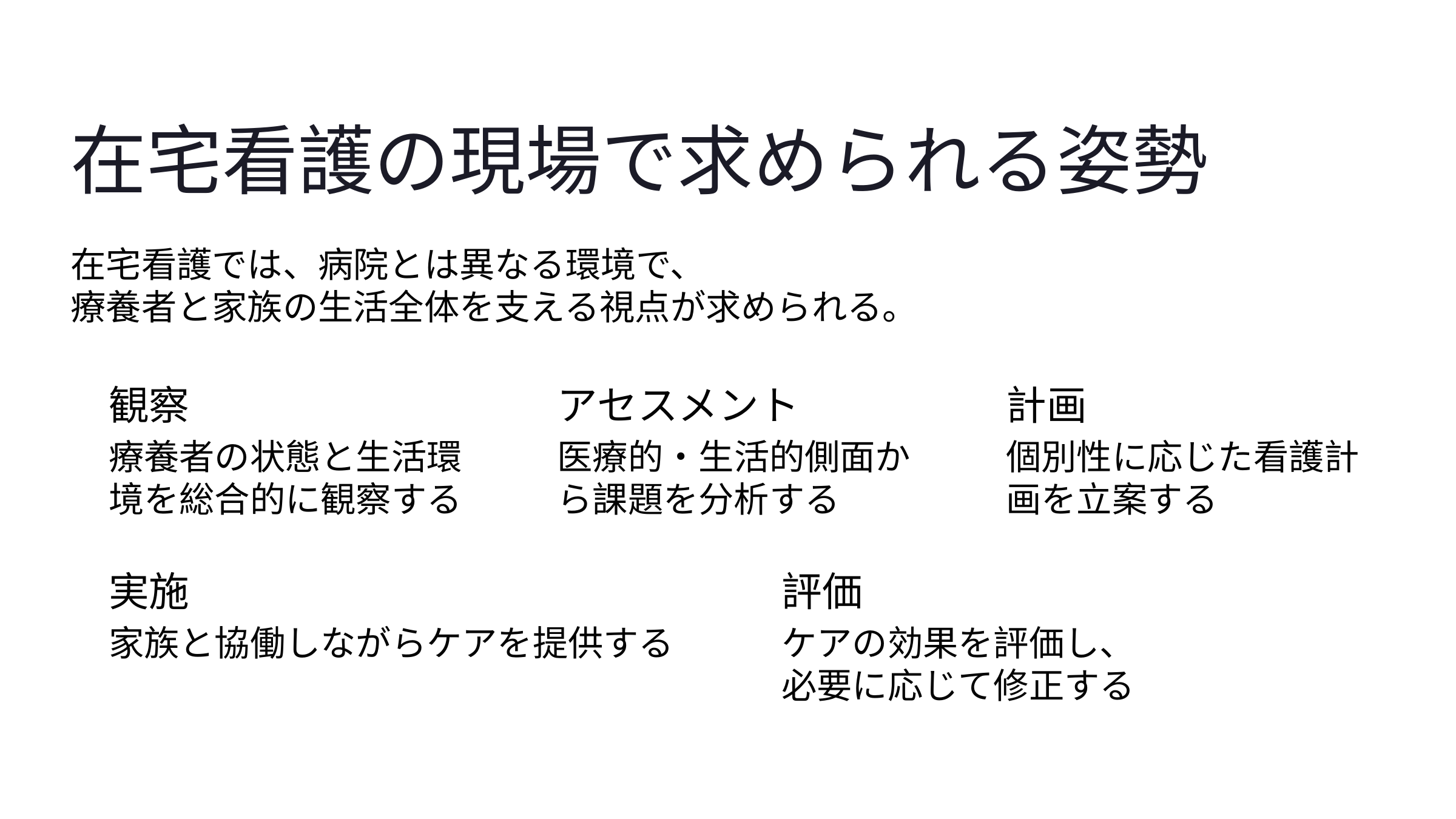

在宅看護の現場で求められる姿勢
在宅看護では、病院とは異なる環境で、
療養者と家族の生活全体を支える視点が求められる。
観察
アセスメント
計画
療養者の状態と生活環境を総合的に観察する
医療的・生活的側面から課題を分析する
個別性に応じた看護計画を立案する
実施
評価
家族と協働しながらケアを提供する
ケアの効果を評価し、
必要に応じて修正する